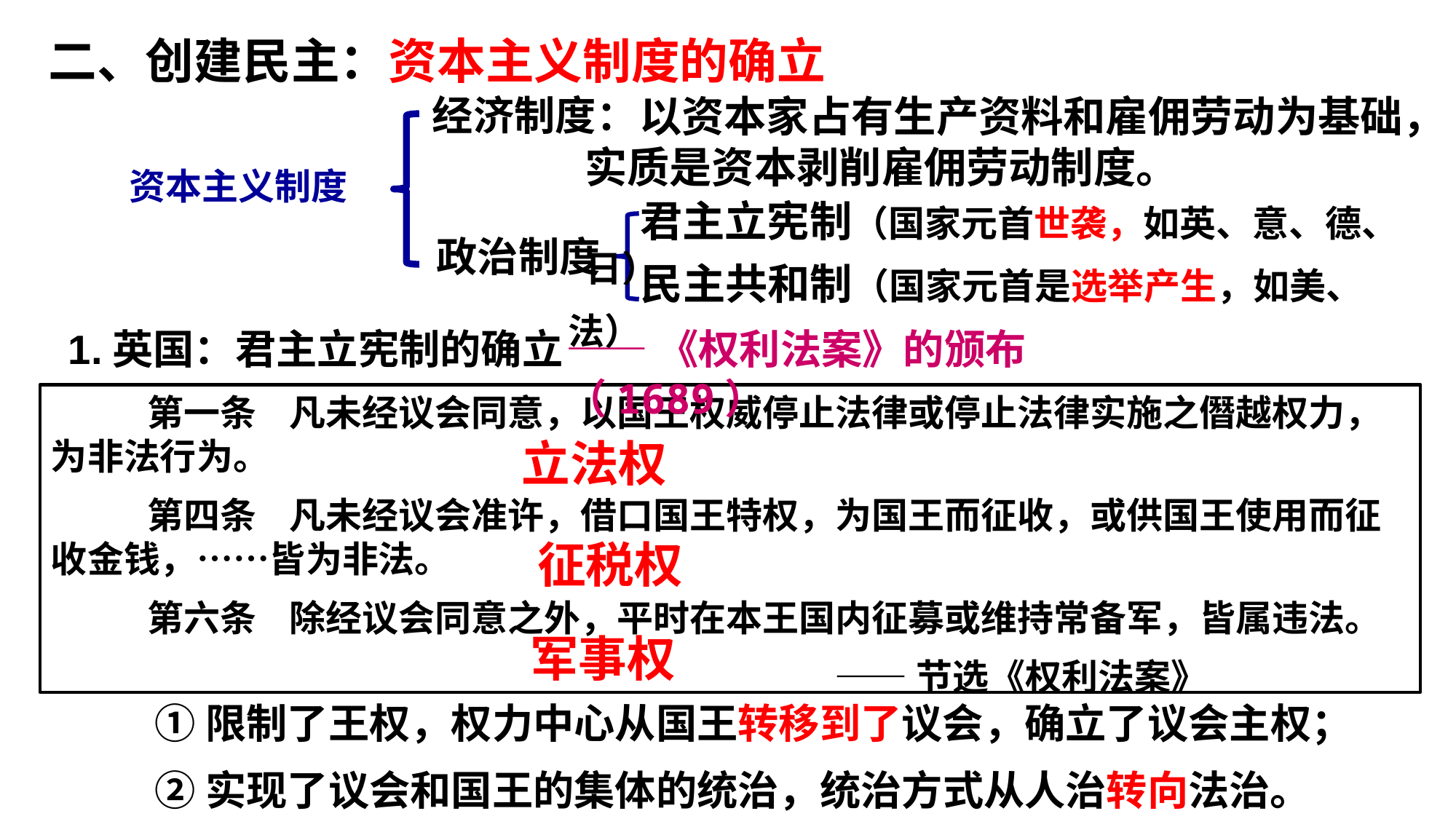

二、创建民主：资本主义制度的确立
以资本家占有生产资料和雇佣劳动为基础，实质是资本剥削雇佣劳动制度。
经济制度：

资本主义制度
君主立宪制（国家元首世袭，如英、意、德、日）

 政治制度
民主共和制（国家元首是选举产生，如美、法）
1.英国：君主立宪制的确立
——《权利法案》的颁布（1689）
    第一条    凡未经议会同意，以国王权威停止法律或停止法律实施之僭越权力，为非法行为。
    第四条    凡未经议会准许，借口国王特权，为国王而征收，或供国王使用而征收金钱，……皆为非法。
    第六条    除经议会同意之外，平时在本王国内征募或维持常备军，皆属违法。
                                                                                         ——节选《权利法案》
立法权
征税权
军事权
①限制了王权，权力中心从国王转移到了议会，确立了议会主权；
②实现了议会和国王的集体的统治，统治方式从人治转向法治。